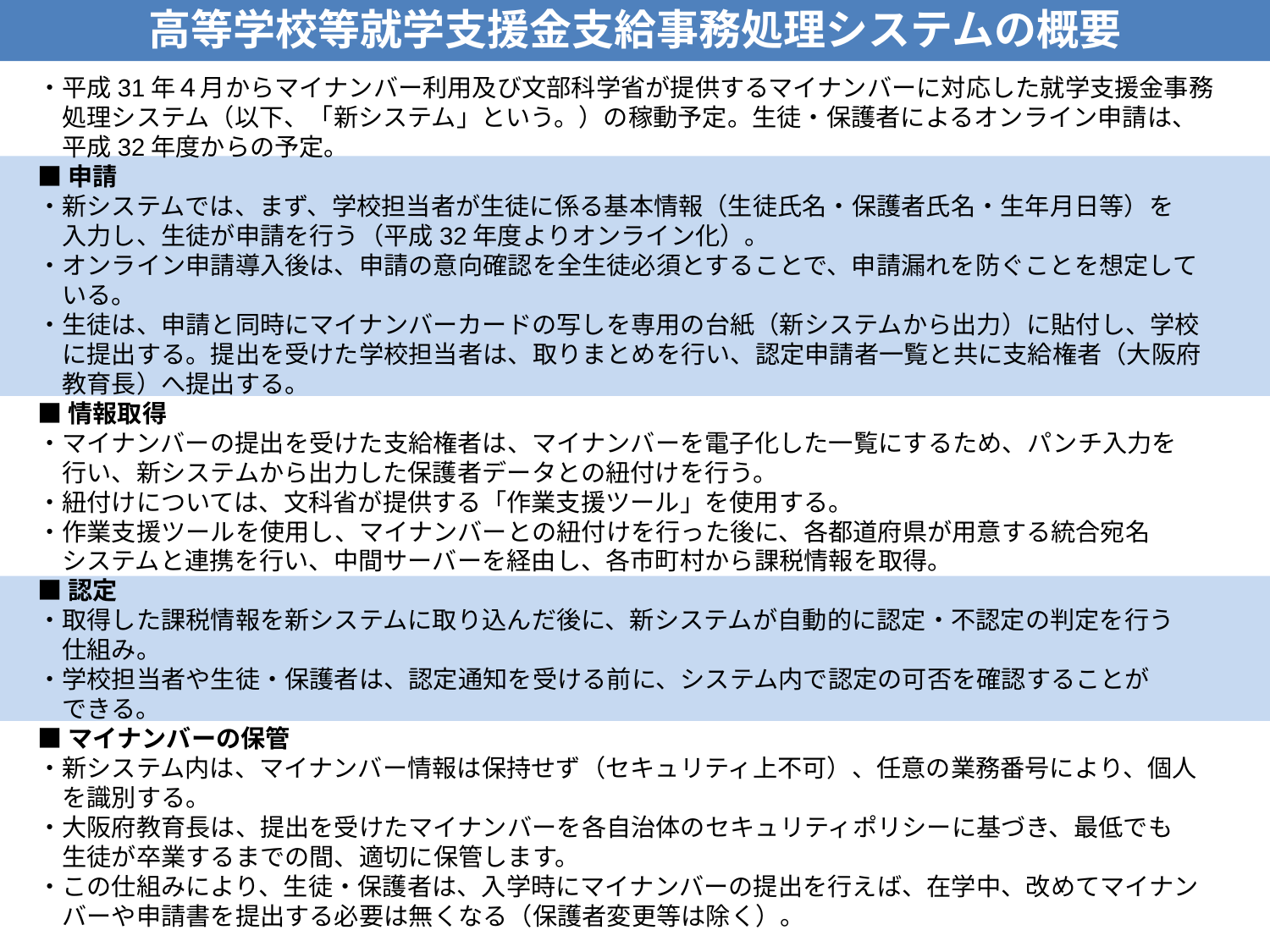

高等学校等就学支援金支給事務処理システムの概要
・平成31年４月からマイナンバー利用及び文部科学省が提供するマイナンバーに対応した就学支援金事務
　処理システム（以下、「新システム」という。）の稼動予定。生徒・保護者によるオンライン申請は、
　平成32年度からの予定。
■申請
・新システムでは、まず、学校担当者が生徒に係る基本情報（生徒氏名・保護者氏名・生年月日等）を
　入力し、生徒が申請を行う（平成32年度よりオンライン化）。
・オンライン申請導入後は、申請の意向確認を全生徒必須とすることで、申請漏れを防ぐことを想定して
　いる。
・生徒は、申請と同時にマイナンバーカードの写しを専用の台紙（新システムから出力）に貼付し、学校
　に提出する。提出を受けた学校担当者は、取りまとめを行い、認定申請者一覧と共に支給権者（大阪府
　教育長）へ提出する。
■情報取得
・マイナンバーの提出を受けた支給権者は、マイナンバーを電子化した一覧にするため、パンチ入力を
　行い、新システムから出力した保護者データとの紐付けを行う。
・紐付けについては、文科省が提供する「作業支援ツール」を使用する。
・作業支援ツールを使用し、マイナンバーとの紐付けを行った後に、各都道府県が用意する統合宛名
　システムと連携を行い、中間サーバーを経由し、各市町村から課税情報を取得。
■認定
・取得した課税情報を新システムに取り込んだ後に、新システムが自動的に認定・不認定の判定を行う
　仕組み。
・学校担当者や生徒・保護者は、認定通知を受ける前に、システム内で認定の可否を確認することが
　できる。
■マイナンバーの保管
・新システム内は、マイナンバー情報は保持せず（セキュリティ上不可）、任意の業務番号により、個人
　を識別する。
・大阪府教育長は、提出を受けたマイナンバーを各自治体のセキュリティポリシーに基づき、最低でも
　生徒が卒業するまでの間、適切に保管します。
・この仕組みにより、生徒・保護者は、入学時にマイナンバーの提出を行えば、在学中、改めてマイナン
　バーや申請書を提出する必要は無くなる（保護者変更等は除く）。